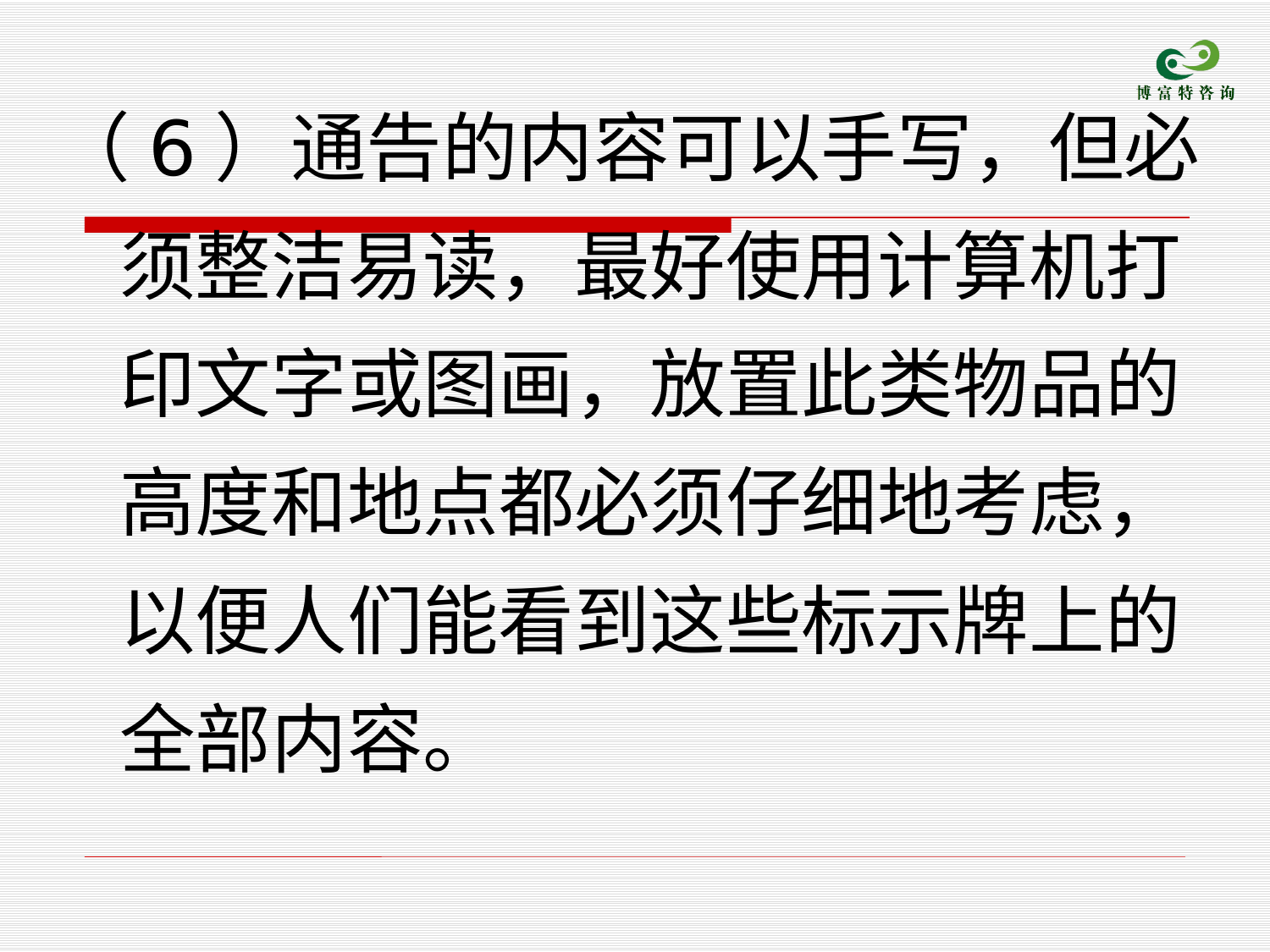

（6）通告的内容可以手写，但必须整洁易读，最好使用计算机打印文字或图画，放置此类物品的高度和地点都必须仔细地考虑，以便人们能看到这些标示牌上的全部内容。
526